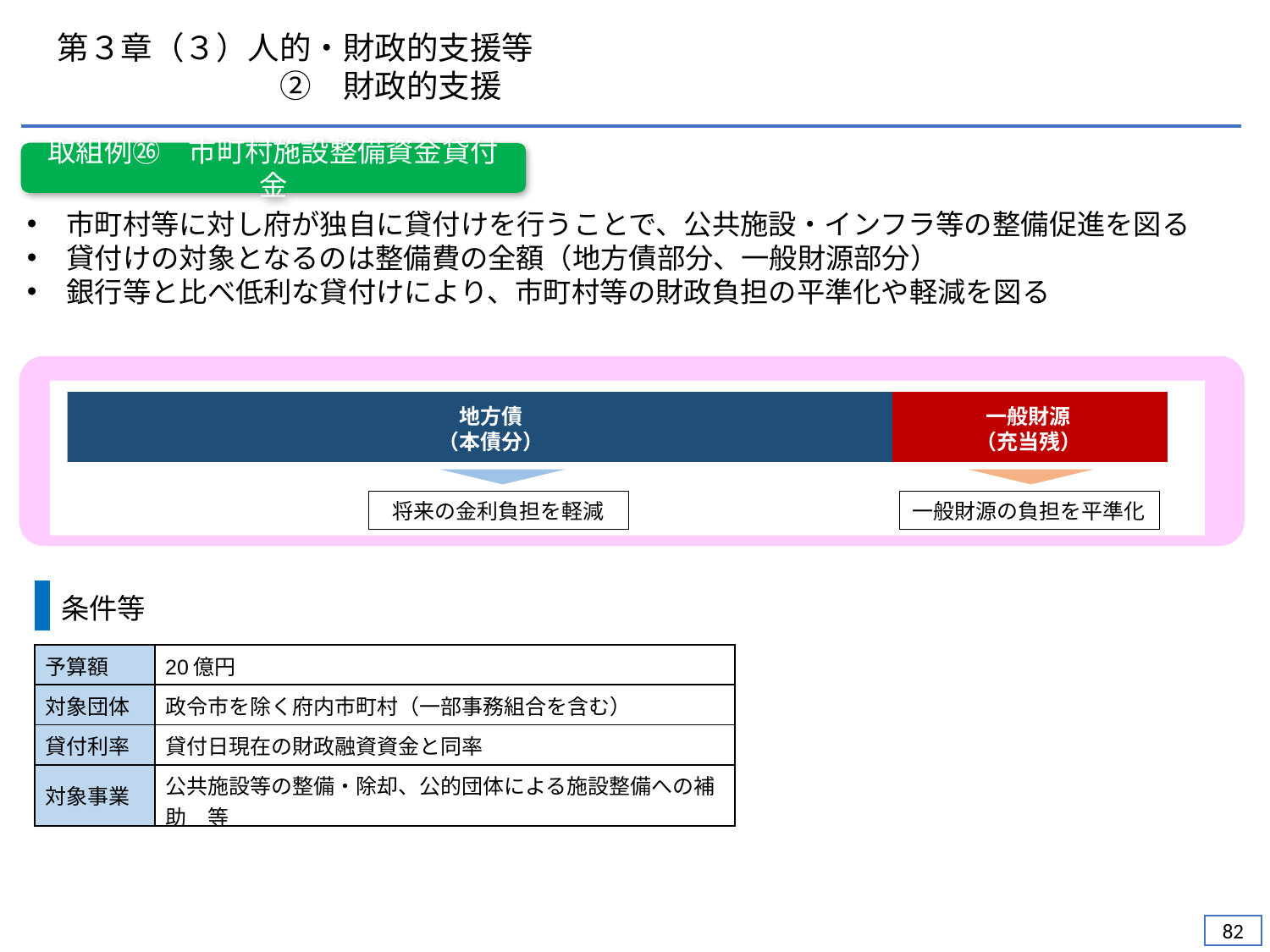

第３章（３）人的・財政的支援等
　　　　　　　②　財政的支援

取組例㉖　市町村施設整備資金貸付金
市町村等に対し府が独自に貸付けを行うことで、公共施設・インフラ等の整備促進を図る
貸付けの対象となるのは整備費の全額（地方債部分、一般財源部分）
銀行等と比べ低利な貸付けにより、市町村等の財政負担の平準化や軽減を図る

地方債
（本債分）
一般財源
（充当残）

将来の金利負担を軽減
一般財源の負担を平準化

条件等
| 予算額 | 20億円 |
| --- | --- |
| 対象団体 | 政令市を除く府内市町村（一部事務組合を含む） |
| 貸付利率 | 貸付日現在の財政融資資金と同率 |
| 対象事業 | 公共施設等の整備・除却、公的団体による施設整備への補助　等 |
82